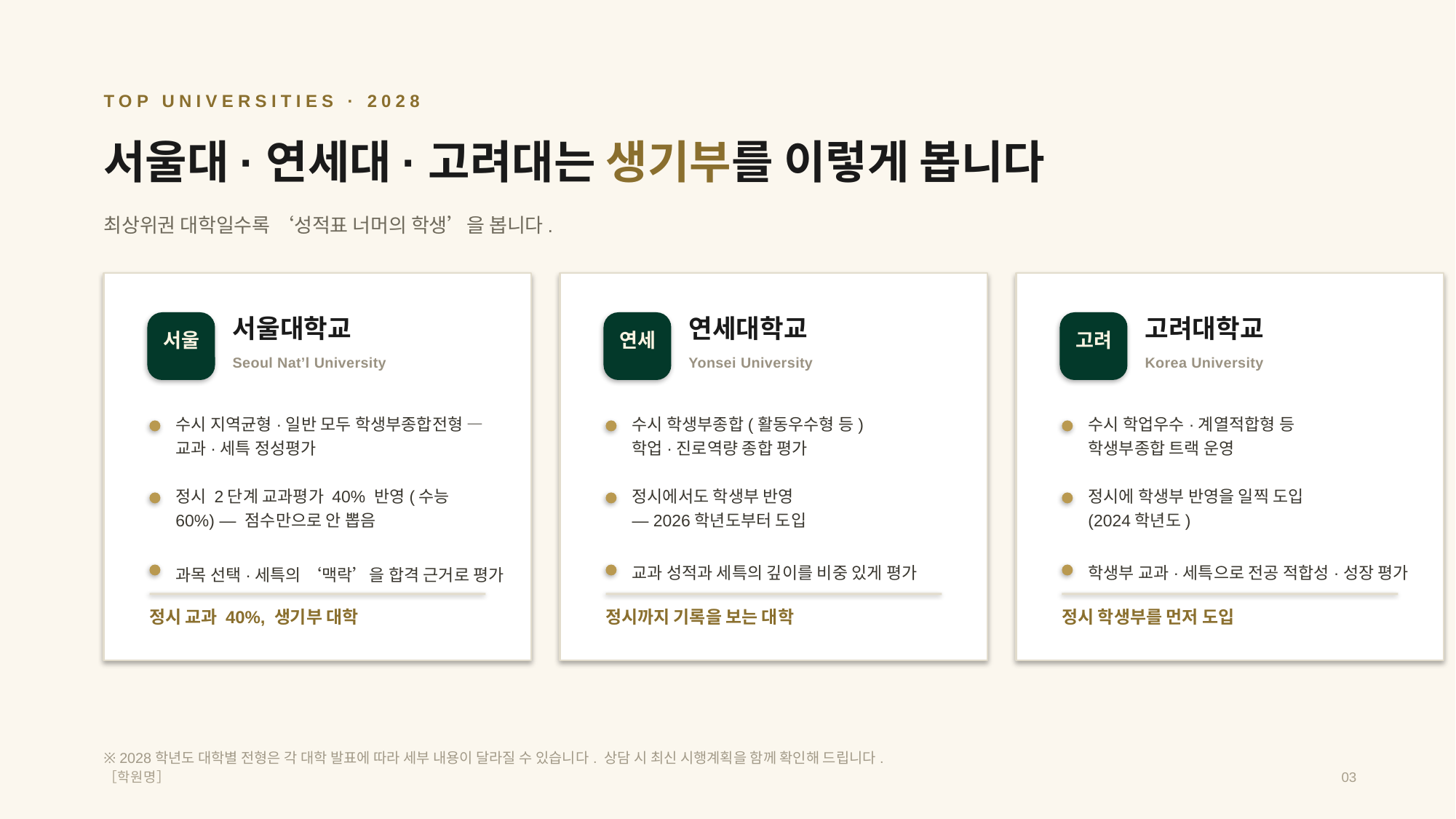

TOP UNIVERSITIES · 2028
서울대·연세대·고려대는 생기부를 이렇게 봅니다
최상위권 대학일수록 ‘성적표 너머의 학생’을 봅니다.

서울대학교

연세대학교

고려대학교
서울
연세
고려
Seoul Nat’l University
Yonsei University
Korea University
수시 지역균형·일반 모두 학생부종합전형 — 교과·세특 정성평가
수시 학생부종합(활동우수형 등)
학업·진로역량 종합 평가
수시 학업우수·계열적합형 등
학생부종합 트랙 운영

정시 2단계 교과평가 40% 반영(수능 60%) — 점수만으로 안 뽑음
정시에서도 학생부 반영
— 2026학년도부터 도입
정시에 학생부 반영을 일찍 도입
(2024학년도)

교과 성적과 세특의 깊이를 비중 있게 평가
학생부 교과·세특으로 전공 적합성·성장 평가
과목 선택·세특의 ‘맥락’을 합격 근거로 평가

정시 교과 40%, 생기부 대학
정시까지 기록을 보는 대학
정시 학생부를 먼저 도입
※ 2028학년도 대학별 전형은 각 대학 발표에 따라 세부 내용이 달라질 수 있습니다. 상담 시 최신 시행계획을 함께 확인해 드립니다.
［학원명］
03